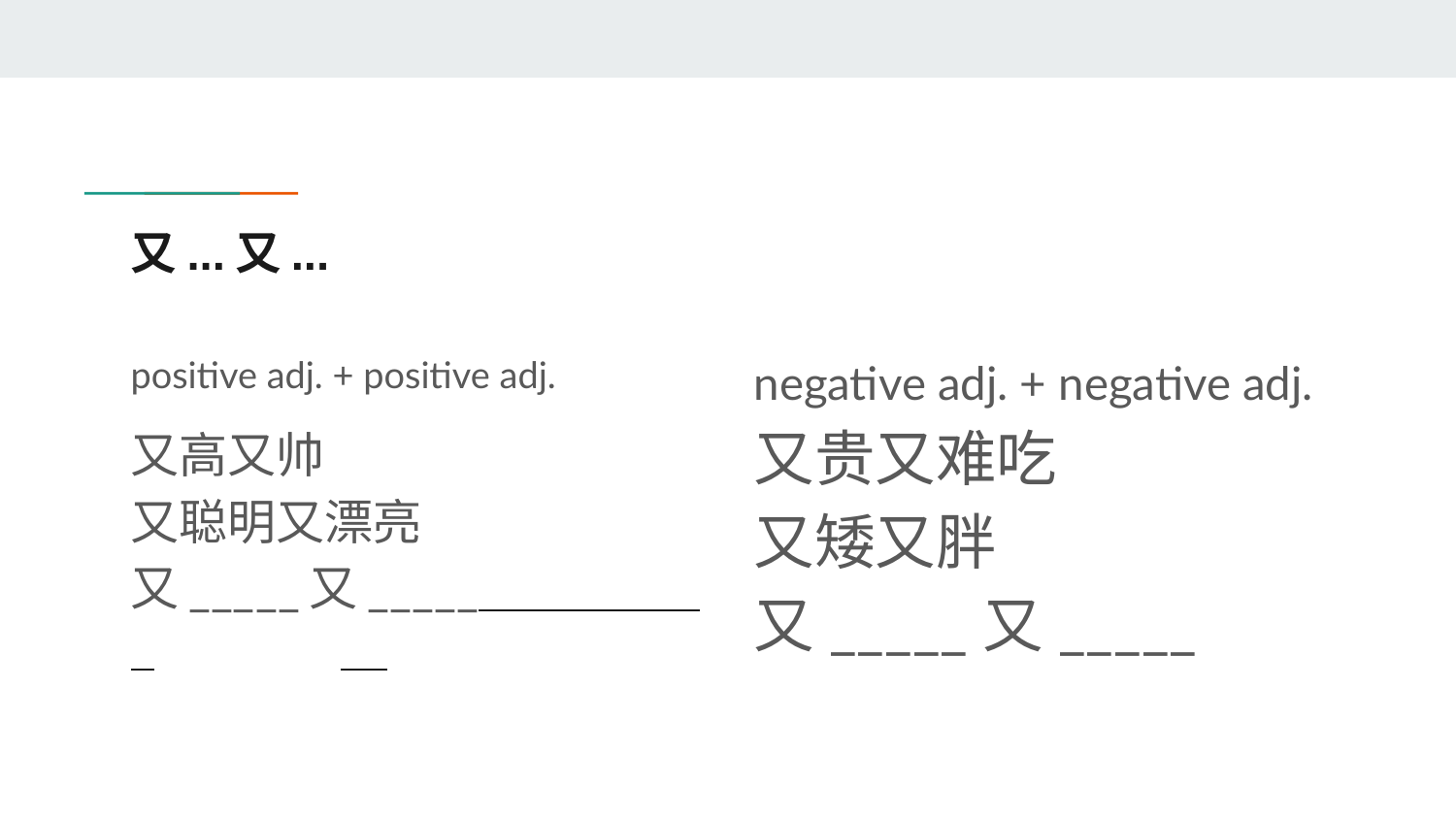

# 又...又...
positive adj. + positive adj.
又高又帅
又聪明又漂亮
又_____又_____

negative adj. + negative adj.
又贵又难吃
又矮又胖
又_____又_____